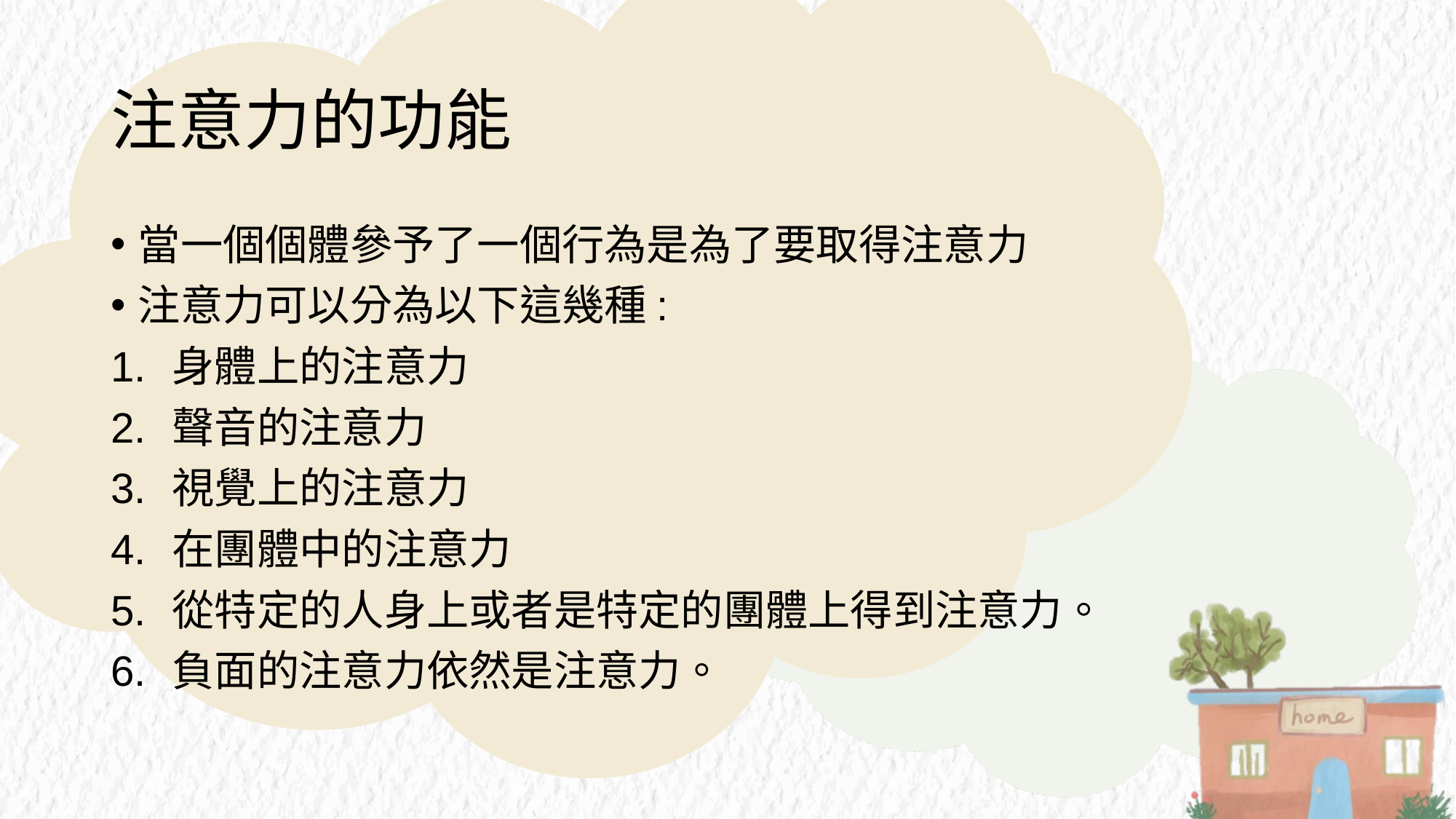

# 注意力的功能
當一個個體參予了一個行為是為了要取得注意力
注意力可以分為以下這幾種:
身體上的注意力
聲音的注意力
視覺上的注意力
在團體中的注意力
從特定的人身上或者是特定的團體上得到注意力。
負面的注意力依然是注意力。